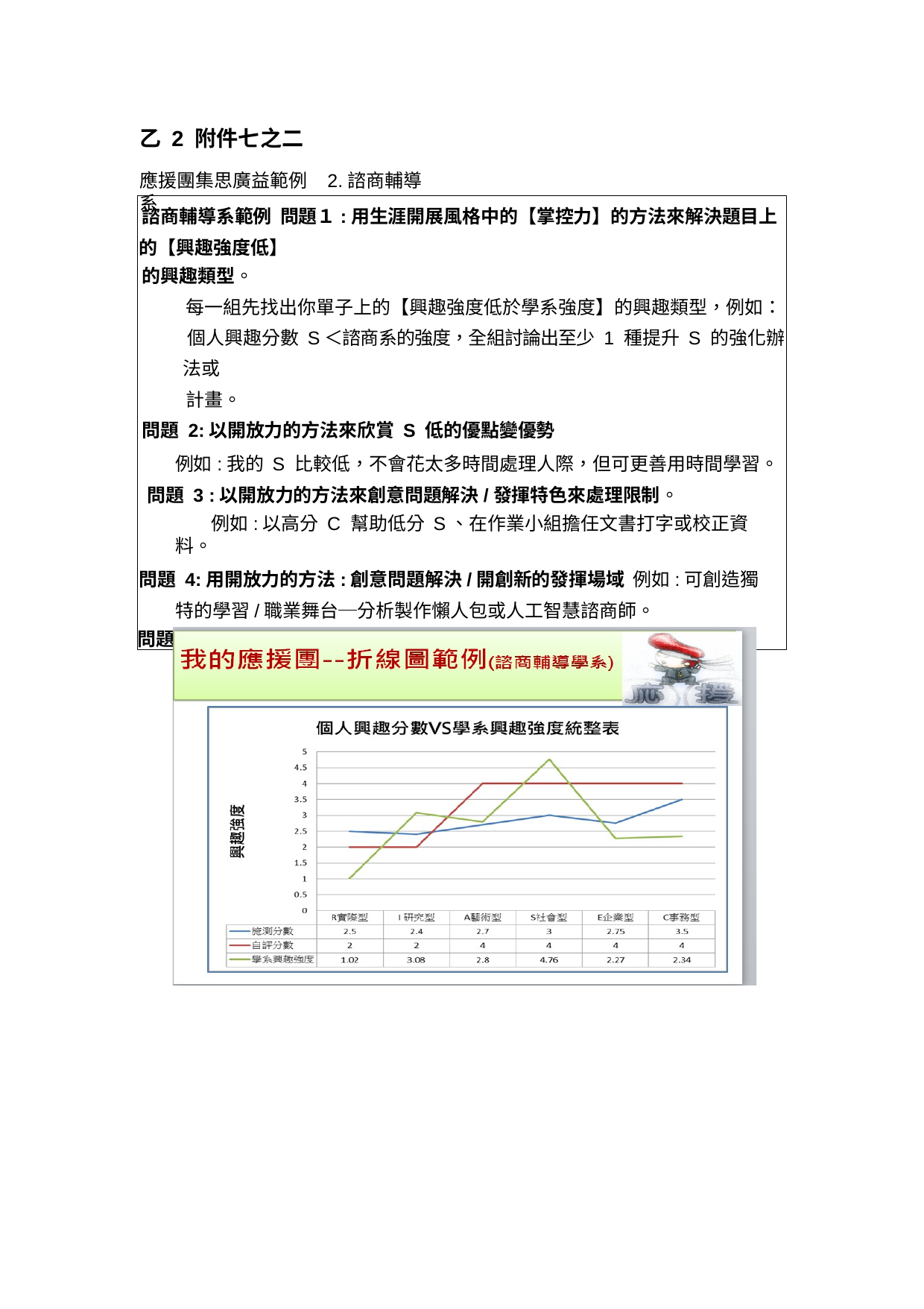

乙 2 附件七之二
應援團集思廣益範例	2.諮商輔導系
諮商輔導系範例  問題１:用生涯開展風格中的【掌控力】的方法來解決題目上的【興趣強度低】
的興趣類型。
每一組先找出你單子上的【興趣強度低於學系強度】的興趣類型，例如：  個人興趣分數 S＜諮商系的強度，全組討論出至少 1 種提升 S 的強化辦法或
計畫。
問題 2:以開放力的方法來欣賞 S 低的優點變優勢
例如:我的 S 比較低，不會花太多時間處理人際，但可更善用時間學習。  問題 3 :以開放力的方法來創意問題解決/發揮特色來處理限制。
例如:以高分 C 幫助低分 S、在作業小組擔任文書打字或校正資料。
問題 4:用開放力的方法:創意問題解決/開創新的發揮場域  例如:可創造獨特的學習/職業舞台─分析製作懶人包或人工智慧諮商師。
問題 5:用開放力的方法 4:創意組合或任何自由突發奇想!